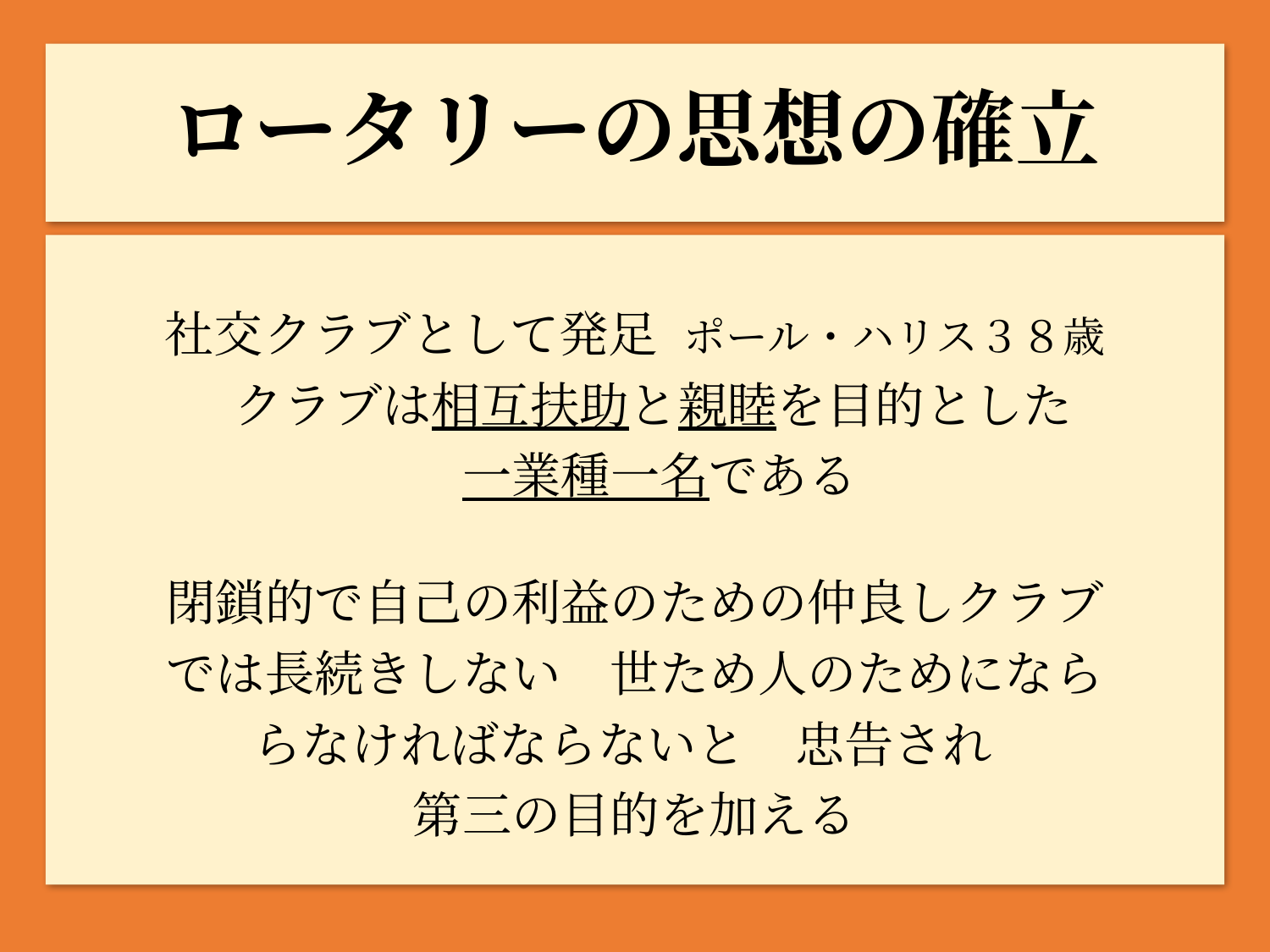

# ロータリーの思想の確立

社交クラブとして発足  ポール・ハリス３８歳
  クラブは相互扶助と親睦を目的とした
   一業種一名である

閉鎖的で自己の利益のための仲良しクラブ
では長続きしない　世ため人のためになら
 らなければならないと　忠告され
第三の目的を加える